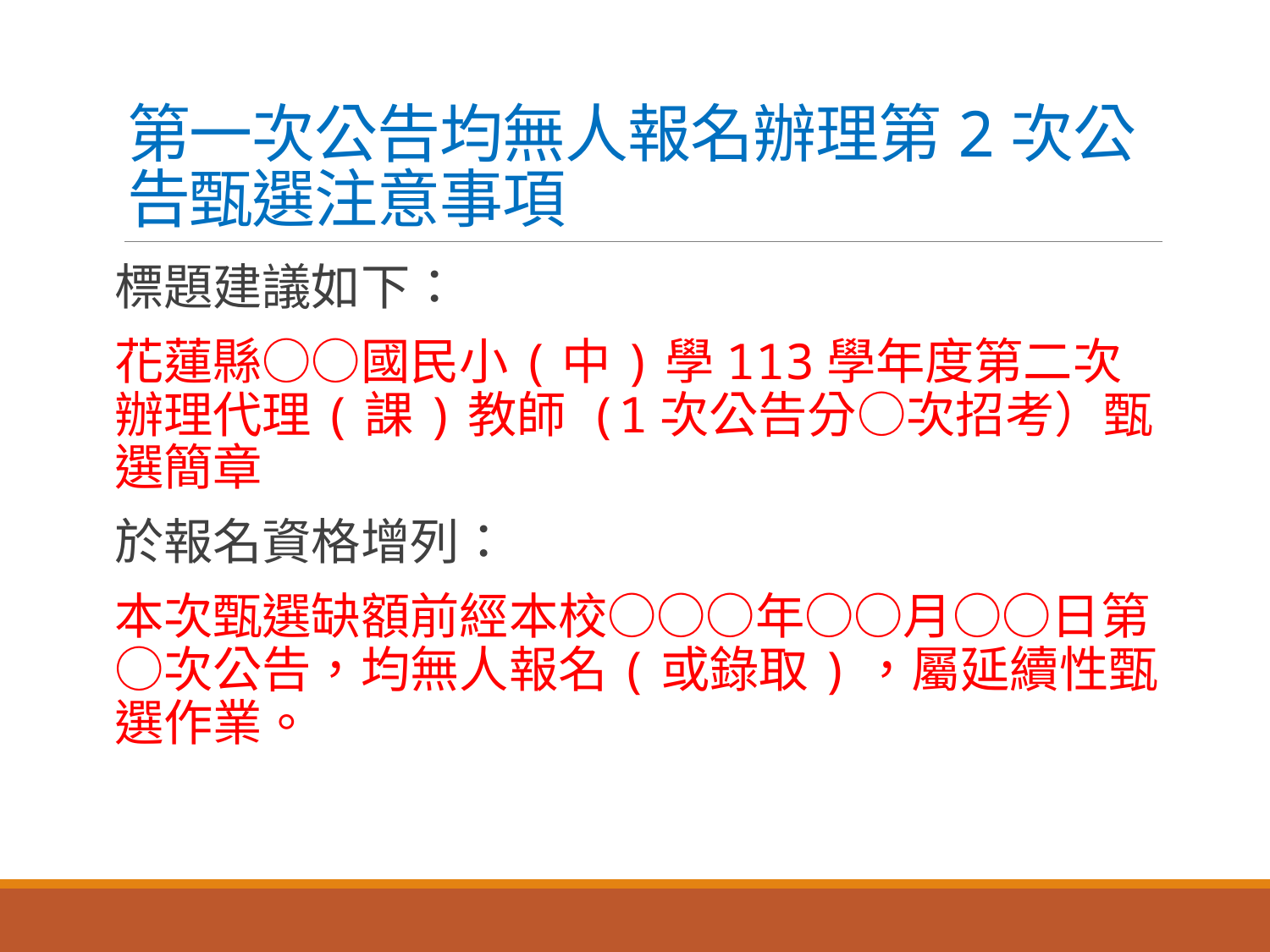

# 第一次公告均無人報名辦理第2次公告甄選注意事項
標題建議如下：
花蓮縣○○國民小(中)學113學年度第二次辦理代理(課)教師 (1次公告分○次招考）甄選簡章
於報名資格增列：
本次甄選缺額前經本校○○○年○○月○○日第○次公告，均無人報名(或錄取)，屬延續性甄選作業。